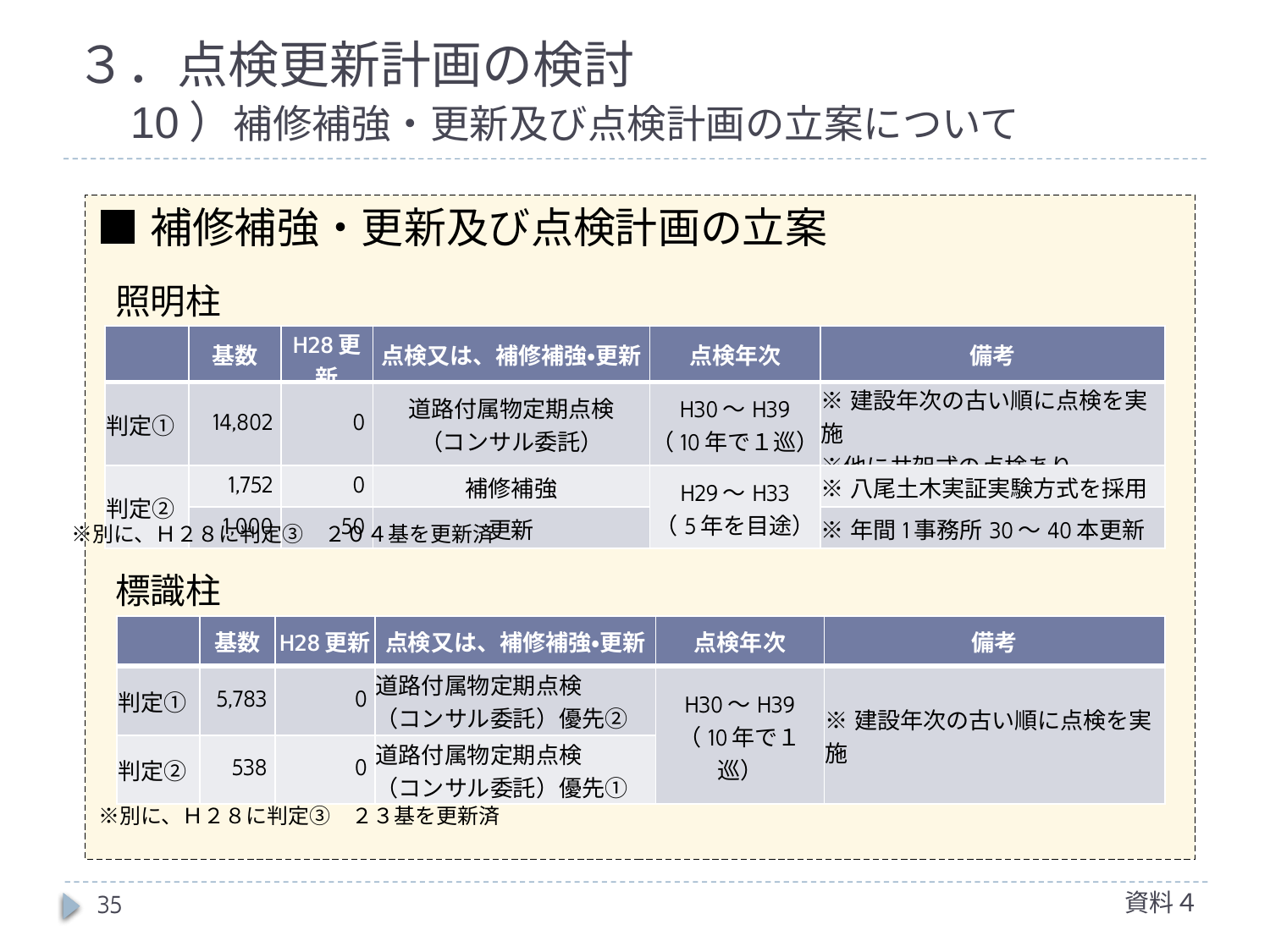

# ３．点検更新計画の検討 　10）補修補強・更新及び点検計画の立案について
■補修補強・更新及び点検計画の立案

照明柱
|  | 基数 | H28更新 | 点検又は、補修補強・更新 | 点検年次 | 備考 |
| --- | --- | --- | --- | --- | --- |
| 判定① | 14,802 | 0 | 道路付属物定期点検 （コンサル委託） | H30～H39 （10年で１巡） | ※建設年次の古い順に点検を実施 ※他に共架式の点検あり |
| 判定② | 1,752 | 0 | 補修補強 | H29～H33 （5年を目途） | ※八尾土木実証実験方式を採用 |
|  | 1,000 | 50 | 更新 |  | ※年間1事務所30～40本更新 |
　　　　　　　　　　　　　　　 ※別に、Ｈ２８に判定③　２０４基を更新済
標識柱
|  | 基数 | H28更新 | 点検又は、補修補強・更新 | 点検年次 | 備考 |
| --- | --- | --- | --- | --- | --- |
| 判定① | 5,783 | 0 | 道路付属物定期点検 （コンサル委託）優先② | H30～H39 （10年で１巡） | ※建設年次の古い順に点検を実施 |
| 判定② | 538 | 0 | 道路付属物定期点検 （コンサル委託）優先① |  |  |
　　　　　　　　　　　　　　　 ※別に、Ｈ２８に判定③　２３基を更新済
資料４
35